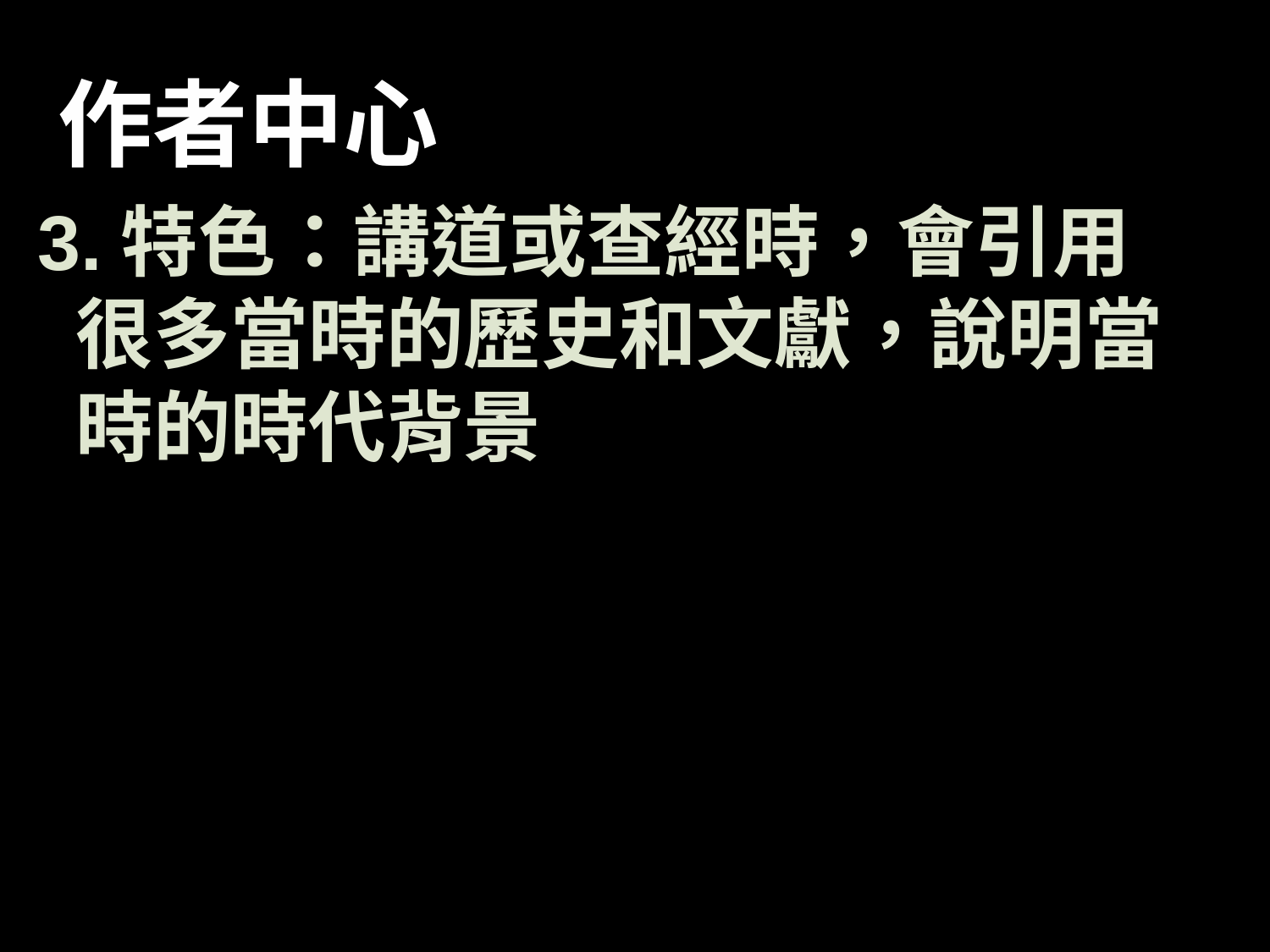

# 作者中心
3.特色：講道或查經時，會引用很多當時的歷史和文獻，說明當時的時代背景